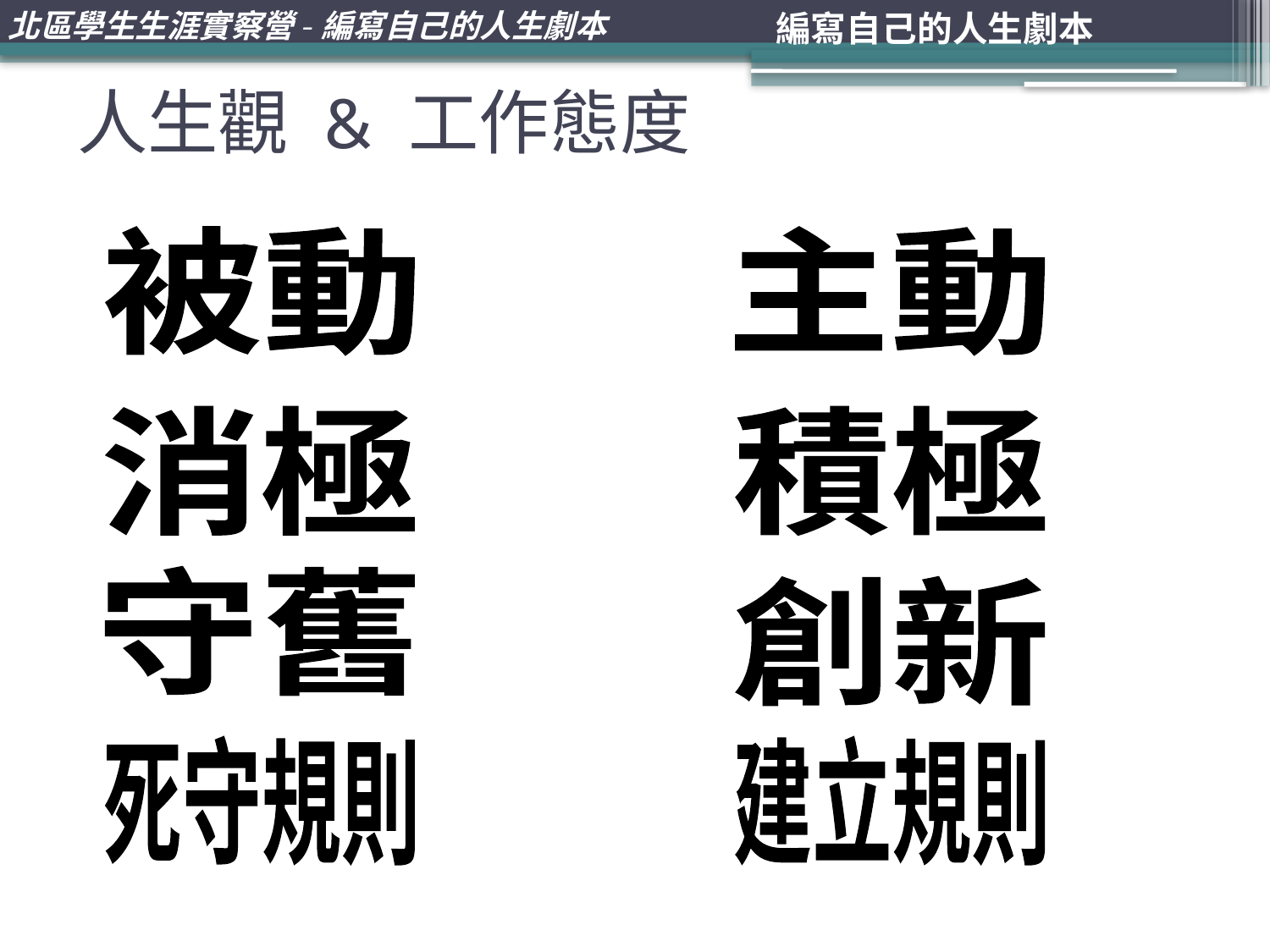

# 人生觀 & 工作態度
被動
主動
消極
積極
守舊
創新
死守規則
建立規則